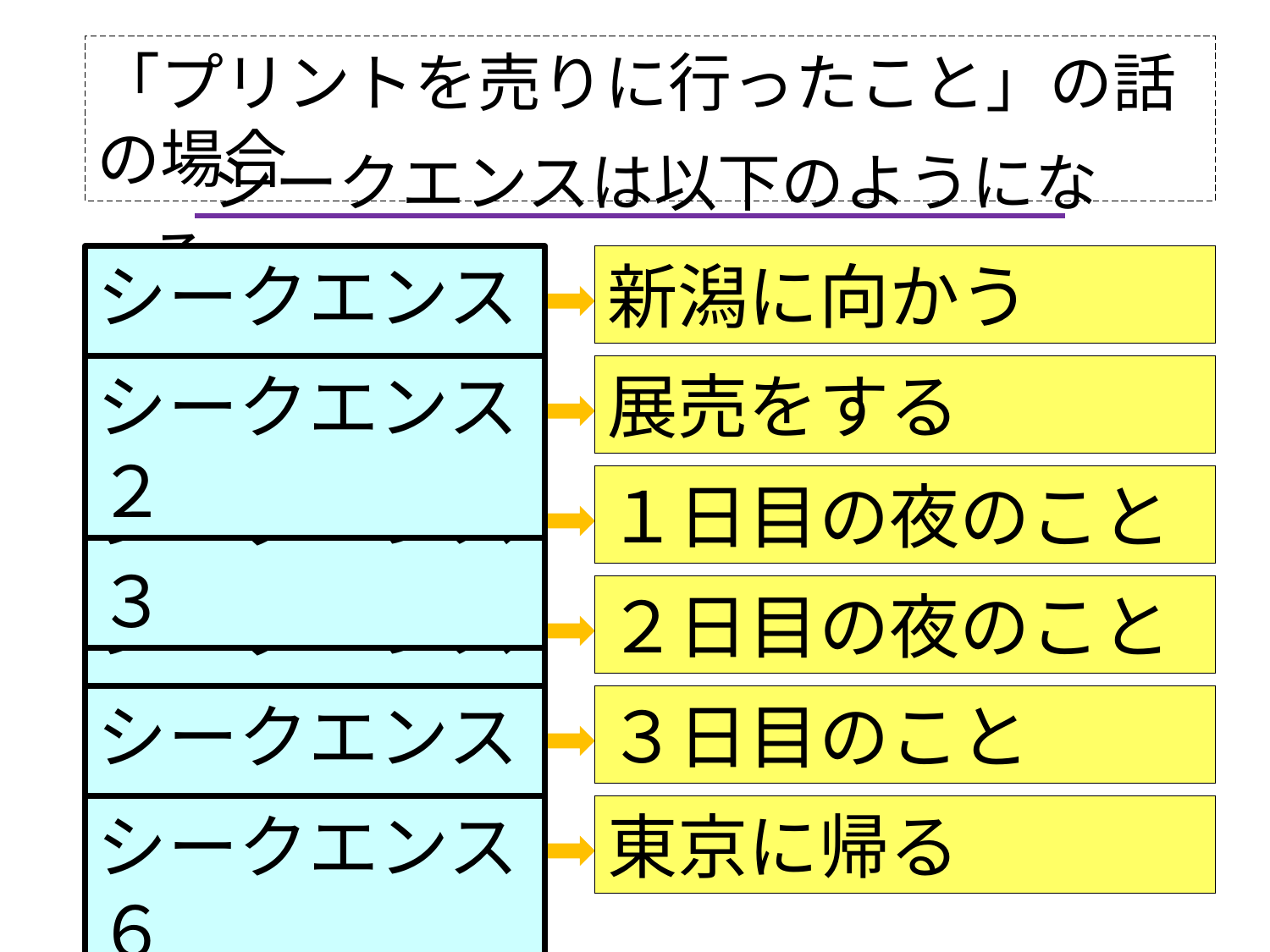

「プリントを売りに行ったこと」の話の場合
　シークエンスは以下のようになる
シークエンス１
新潟に向かう

シークエンス２
展売をする

シークエンス３
１日目の夜のこと

シークエンス４
２日目の夜のこと

シークエンス５
３日目のこと

シークエンス６
東京に帰る